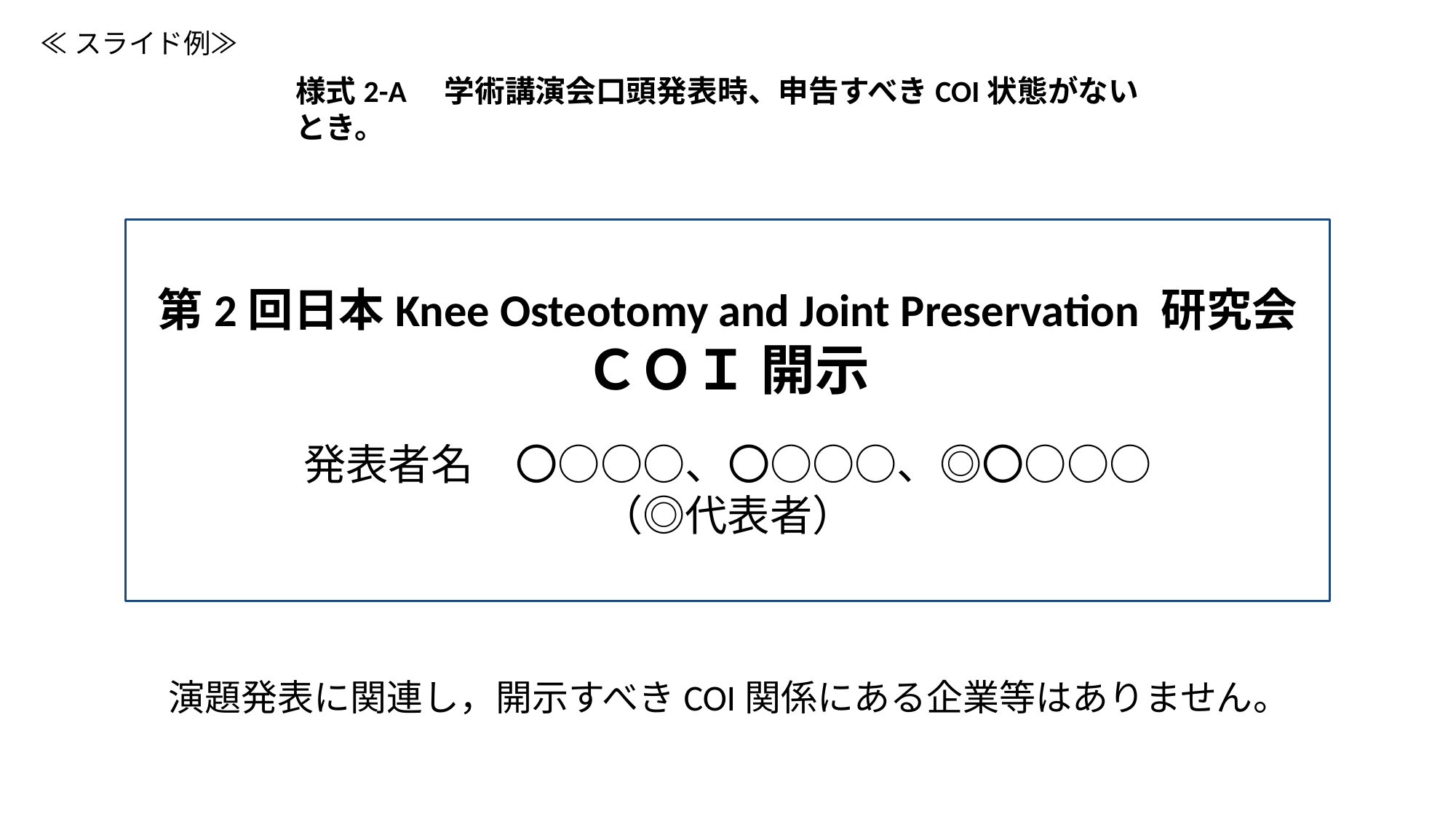

≪スライド例≫
様式2-A　学術講演会口頭発表時、申告すべきCOI状態がないとき。

第2回日本Knee Osteotomy and Joint Preservation 研究会
ＣＯＩ 開示

発表者名　〇○○○、〇○○○、◎〇○○○
（◎代表者）
演題発表に関連し，開示すべきCOI関係にある企業等はありません。